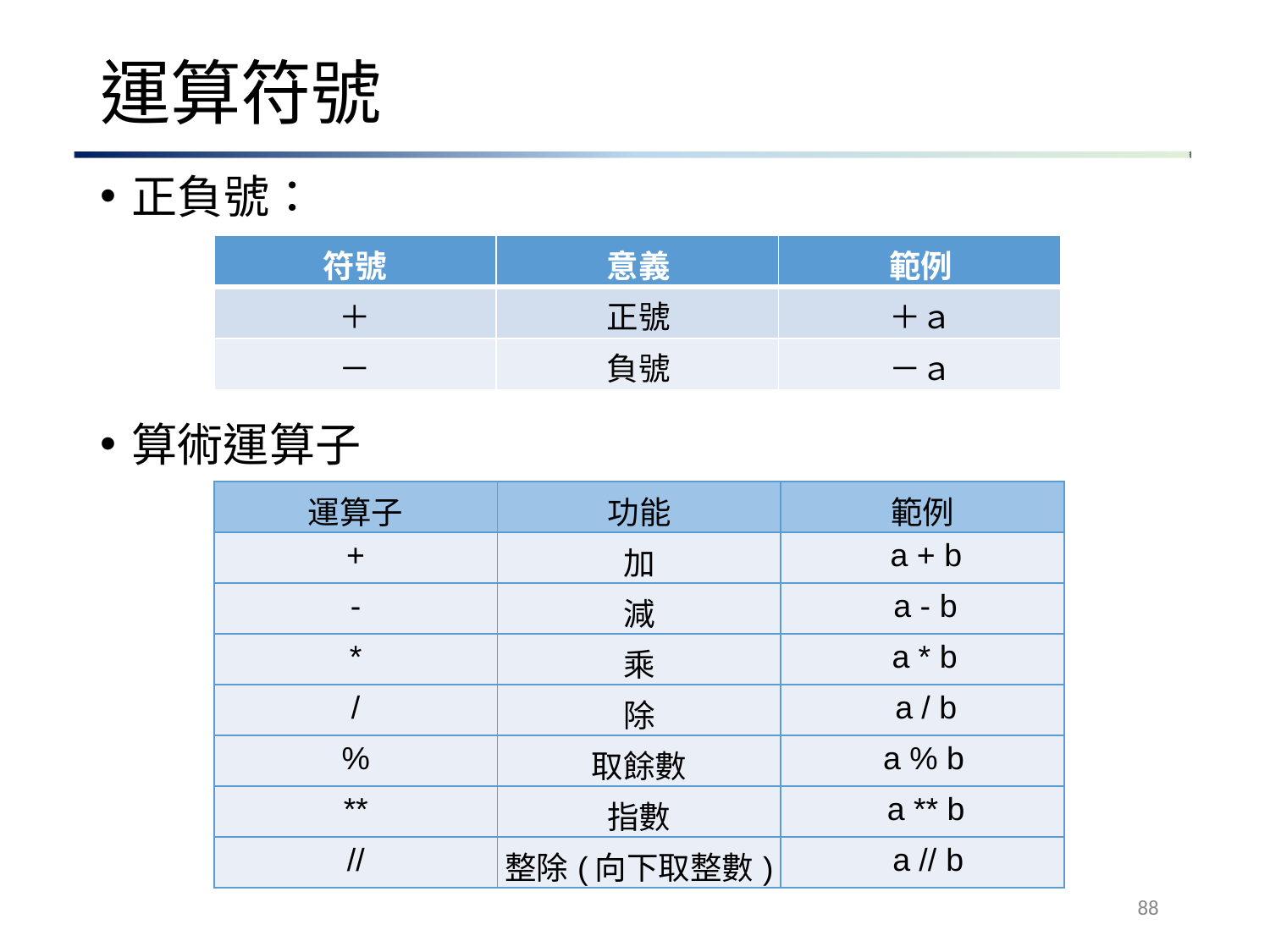

# 運算符號
正負號：
| 符號 | 意義 | 範例 |
| --- | --- | --- |
| ＋ | 正號 | ＋ａ |
| － | 負號 | －ａ |
算術運算子
| 運算子 | 功能 | 範例 |
| --- | --- | --- |
| + | 加 | a + b |
| - | 減 | a - b |
| \* | 乘 | a \* b |
| / | 除 | a / b |
| % | 取餘數 | a % b |
| \*\* | 指數 | a \*\* b |
| // | 整除(向下取整數) | a // b |
88